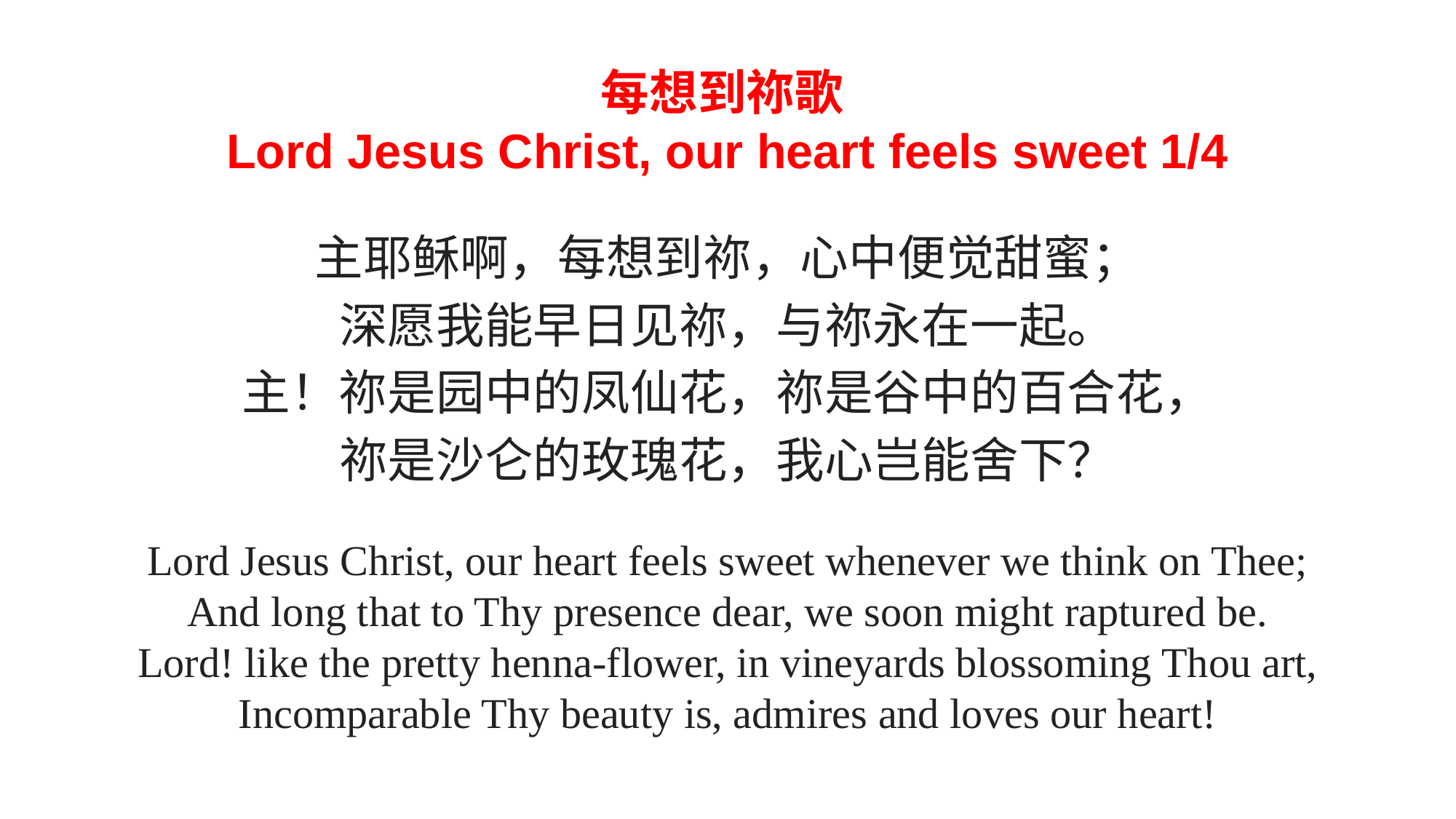

每想到祢歌
Lord Jesus Christ, our heart feels sweet 1/4
主耶稣啊，每想到祢，心中便觉甜蜜；
深愿我能早日见祢，与祢永在一起。
主！祢是园中的凤仙花，祢是谷中的百合花，
祢是沙仑的玫瑰花，我心岂能舍下？

Lord Jesus Christ, our heart feels sweet whenever we think on Thee;
And long that to Thy presence dear, we soon might raptured be.
Lord! like the pretty henna-flower, in vineyards blossoming Thou art,
Incomparable Thy beauty is, admires and loves our heart!